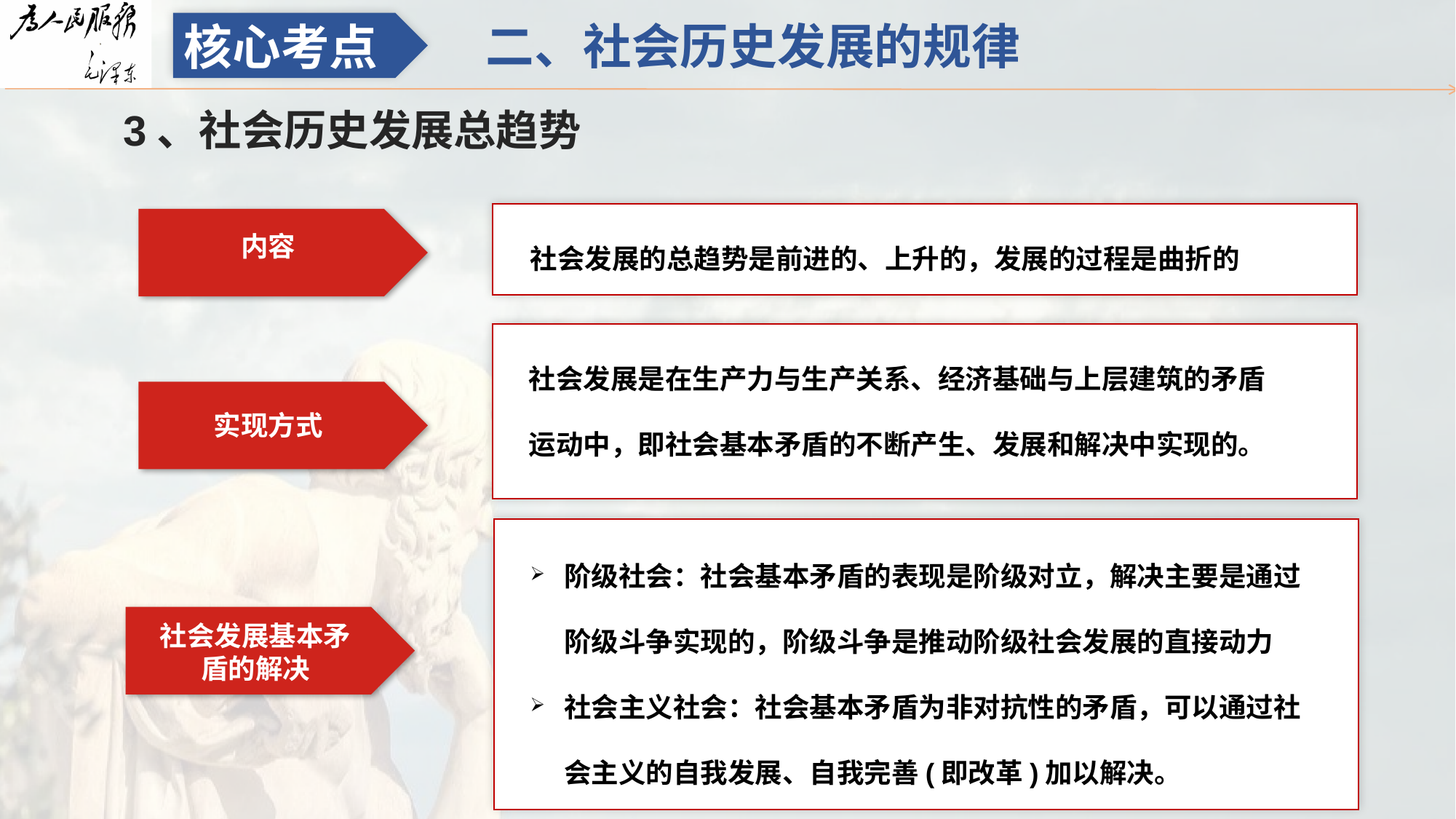

二、社会历史发展的规律
核心考点
3、社会历史发展总趋势
社会发展的总趋势是前进的、上升的，发展的过程是曲折的

内容

社会发展是在生产力与生产关系、经济基础与上层建筑的矛盾运动中，即社会基本矛盾的不断产生、发展和解决中实现的。

实现方式

阶级社会：社会基本矛盾的表现是阶级对立，解决主要是通过阶级斗争实现的，阶级斗争是推动阶级社会发展的直接动力
社会主义社会：社会基本矛盾为非对抗性的矛盾，可以通过社会主义的自我发展、自我完善(即改革)加以解决。

社会发展基本矛盾的解决